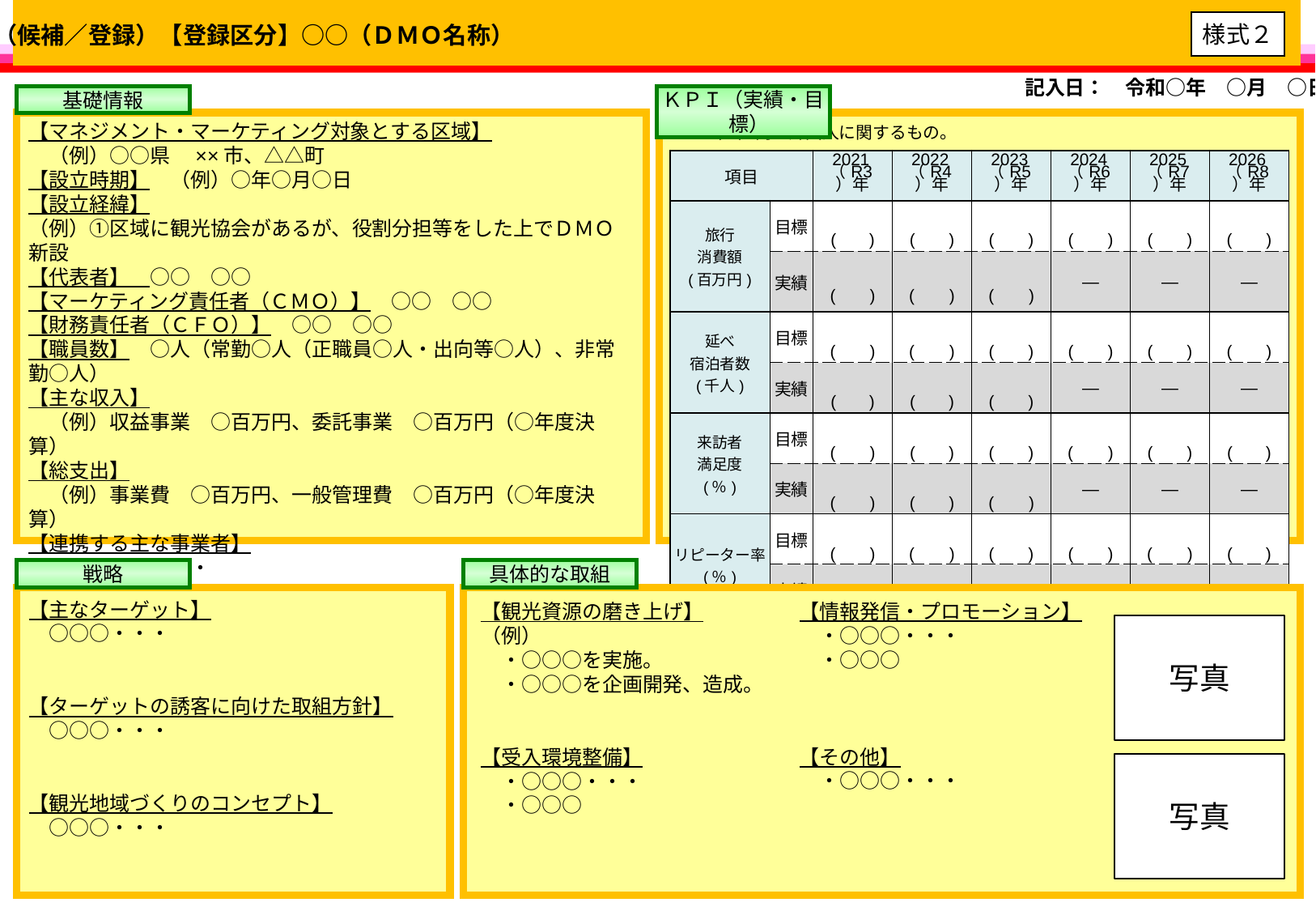

例）
（登録）【地域連携ＤＭＯ】　一般社団法人　○○観光協会

候補か登録のどちらかを選んで、ご記載ください。（候補DMOの申請中の団体におかれては、空欄で構いません）
【登録区分】については、「広域連携ＤＭＯ」「地域連携ＤＭＯ」「地域ＤＭＯ」の３つから選択してご記載下さい、
DMO名称は法人格も含めて、正式名称でご記載下さい。
様式２
（候補／登録）【登録区分】○○（ＤＭＯ名称）

【ＫＰＩ（実績・目標）】
形成・確立計画の記載内容と整合性のとれた形でご記載ください。
記入日：　令和○年　○月　○日
基礎情報
ＫＰＩ（実績・目標）

【マネジメント・マーケティング対象とする区域】
　（例）○○県　××市、△△町
【設立時期】　（例）○年○月○日
【設立経緯】
（例）①区域に観光協会があるが、役割分担等をした上でＤＭＯ新設
【代表者】　○○　○○
【マーケティング責任者（ＣＭＯ）】　○○　○○
【財務責任者（ＣＦＯ）】　○○　○○
【職員数】　○人（常勤○人（正職員○人・出向等○人）、非常勤○人）
【主な収入】
　（例）収益事業　○百万円、委託事業　○百万円（○年度決算）
【総支出】
　（例）事業費　○百万円、一般管理費　○百万円（○年度決算）
【連携する主な事業者】
　○○、○○・・・
※（　）内は外国人に関するもの。
|  |  |  |  |  |  |  |  |  |  |  |
| --- | --- | --- | --- | --- | --- | --- | --- | --- | --- | --- |
|  | 項目 |  |  | 2021（R3）年 | 2022（R4）年 | 2023（R5）年 | 2024（R6）年 | 2025（R7）年 | 2026（R8）年 |  |
|  | 旅行 消費額 (百万円) | 目標 |  |  |  |  |  |  |  |  |
|  |  |  |  | (　 ) | ( 　 ) | ( 　 ) | ( 　 ) | ( 　 ) | ( 　 ) |  |
|  |  | 実績 |  |  |  |  | ― | ― | ― |  |
|  |  |  |  |  |  |  |  |  |  |  |
|  |  |  |  | ( 　 ) | ( 　) | ( 　) |  |  |  |  |
|  |  |  |  |  |  |  |  |  |  |  |
|  | 延べ 宿泊者数 (千人) | 目標 |  |  |  |  |  |  |  |  |
|  |  |  |  | ( 　 ) | ( 　) | ( 　 ) | ( 　 ) | ( 　 ) | ( 　 ) |  |
|  |  | 実績 |  |  |  |  | ― | ― | ― |  |
|  |  |  |  | (　 ) | (　 ) | ( 　 ) |  |  |  |  |
|  | 来訪者 満足度 (％) | 目標 |  |  |  |  |  |  |  |  |
|  |  |  |  | ( 　 ) | (　 ) | ( 　 ) | ( 　) | ( 　 ) | (　 ) |  |
|  |  | 実績 |  |  |  |  | ― | ― | ― |  |
|  |  |  |  | ( 　 ) | ( 　 ) | ( 　) |  |  |  |  |
|  | リピーター率 (％) | 目標 |  |  |  |  |  |  |  |  |
|  |  |  |  | ( 　 ) | ( 　) | ( 　 ) | ( 　 ) | ( 　) | (　 ) |  |
|  |  | 実績 |  |  |  |  | ― | ― | ― |  |
|  |  |  |  | ( 　 ) | (　 ) | ( 　 ) |  |  |  |  |

【基礎情報】
形成・確立計画の記載内容と整合性のとれた形でご記載ください。
「設立経緯」については、以下の選択肢から選んでください。
区域に観光協会があるが、役割分担等をした上でＤＭＯ新設
区域の複数の観光協会が統合してＤＭＯ新設
区域の観光協会ガＤＭＯに移行
その他
戦略
具体的な取組

【戦略】
形成・確立計画の記載内容と整合性のとれた形でご記載ください。

【主なターゲット】
　○○○・・・

【ターゲットの誘客に向けた取組方針】
　○○○・・・

【観光地域づくりのコンセプト】
　○○○・・・
【観光資源の磨き上げ】
（例）
　・○○○を実施。
　・○○○を企画開発、造成。

【受入環境整備】
　・○○○・・・
　・○○○
【情報発信・プロモーション】
　・○○○・・・
　・○○○

【その他】
　・○○○・・・

【具体的な取組】
それぞれのDMOにおいて最も特色があると認識している取組についてご記載ください。
「観光資源の磨き上げ」等の項目は適宜編集いただいて構いません。
使用する写真は著作権者の許可を得たものを使用してください。
写真
写真